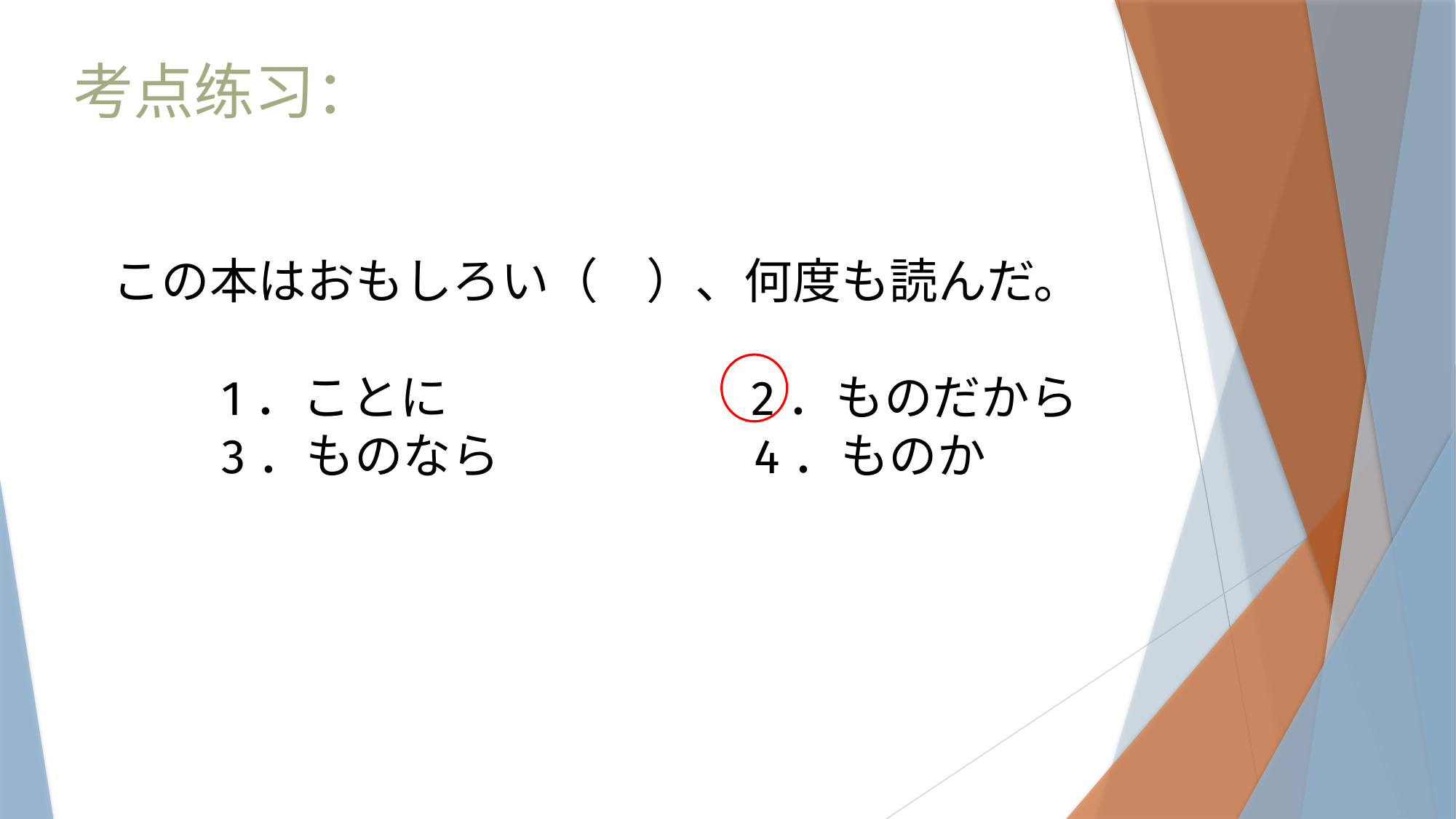

考点练习：
この本はおもしろい（　）、何度も読んだ。

　　1．ことに　　　　　　2．ものだから
　　3．ものなら　　　　　4．ものか